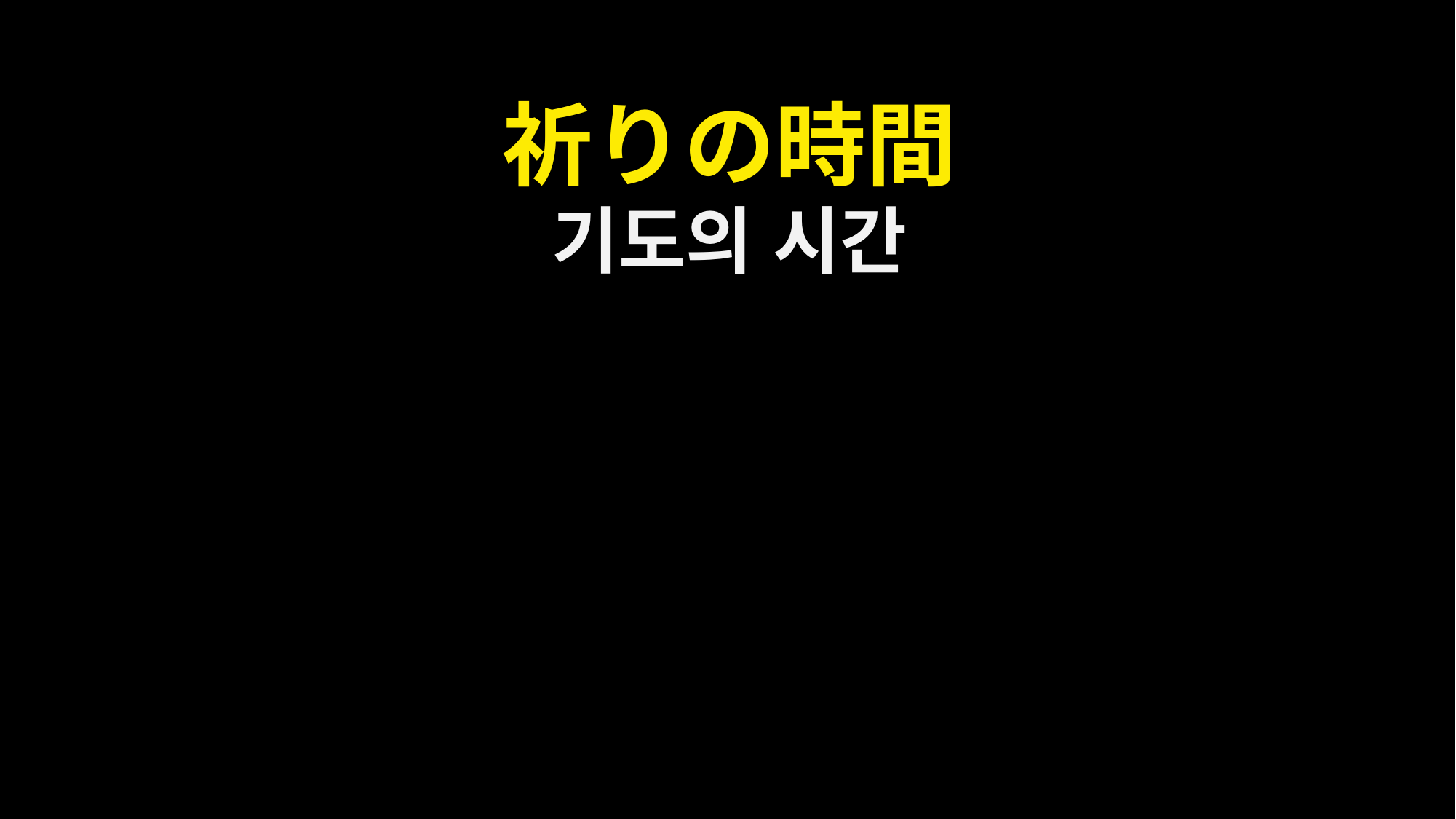

祈りの時間
기도의 시간

# 祈りの時間  기도의 시간